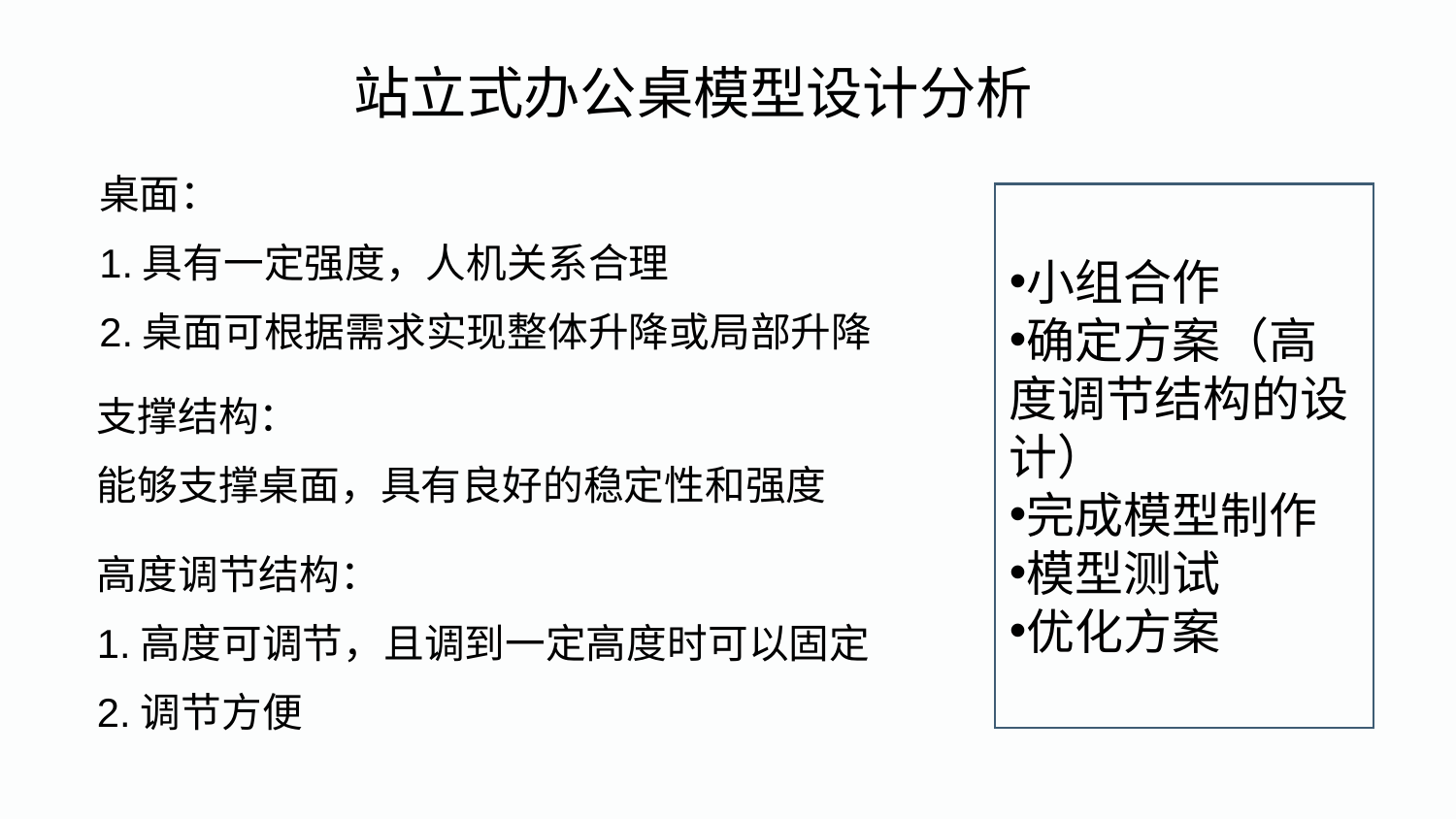

站立式办公桌模型设计分析
桌面：
1.具有一定强度，人机关系合理
2.桌面可根据需求实现整体升降或局部升降
小组合作
确定方案（高度调节结构的设计）
完成模型制作
模型测试
优化方案
支撑结构：
能够支撑桌面，具有良好的稳定性和强度
高度调节结构：
1.高度可调节，且调到一定高度时可以固定
2.调节方便